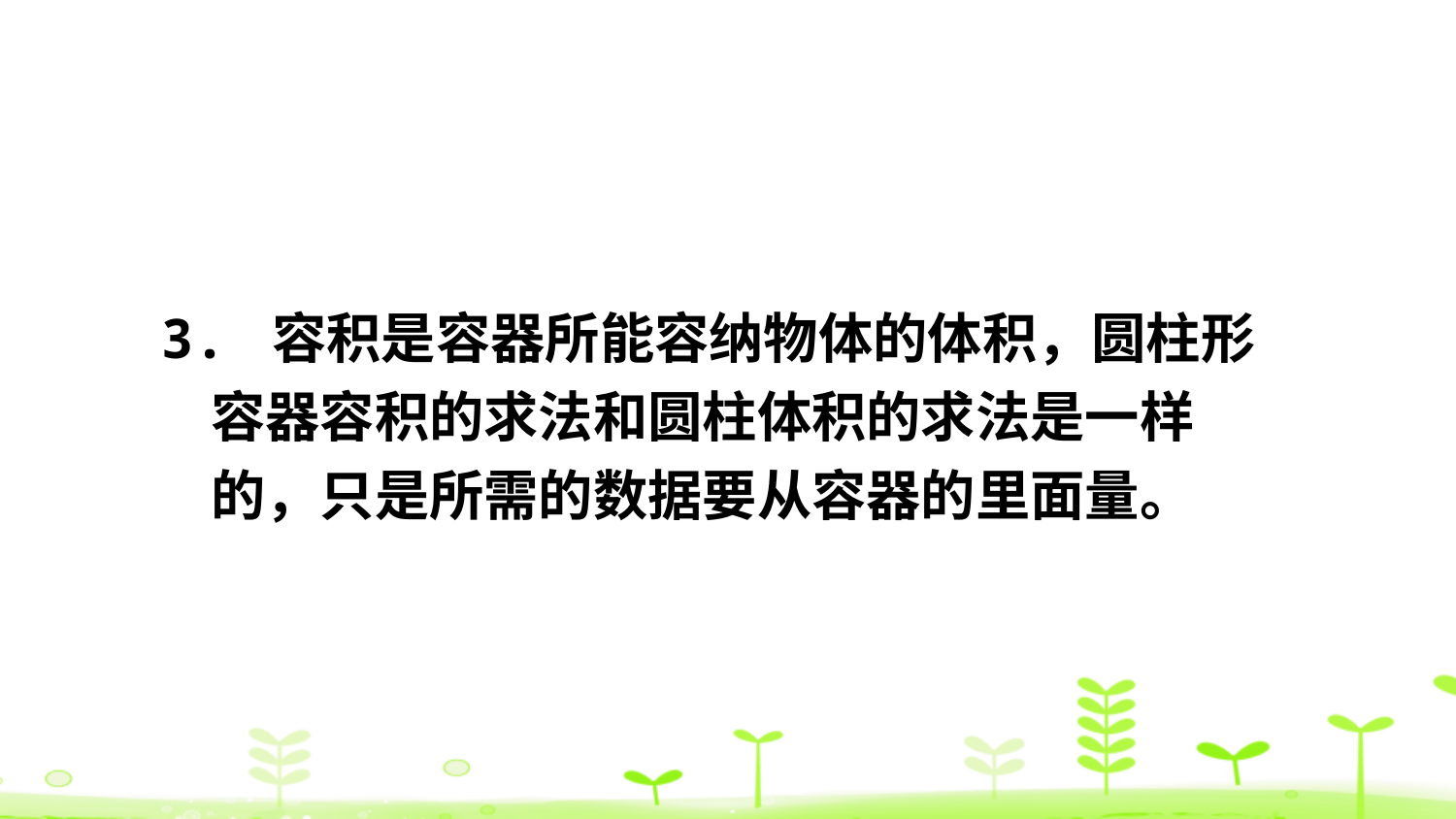

3. 容积是容器所能容纳物体的体积，圆柱形
   容器容积的求法和圆柱体积的求法是一样
   的，只是所需的数据要从容器的里面量。